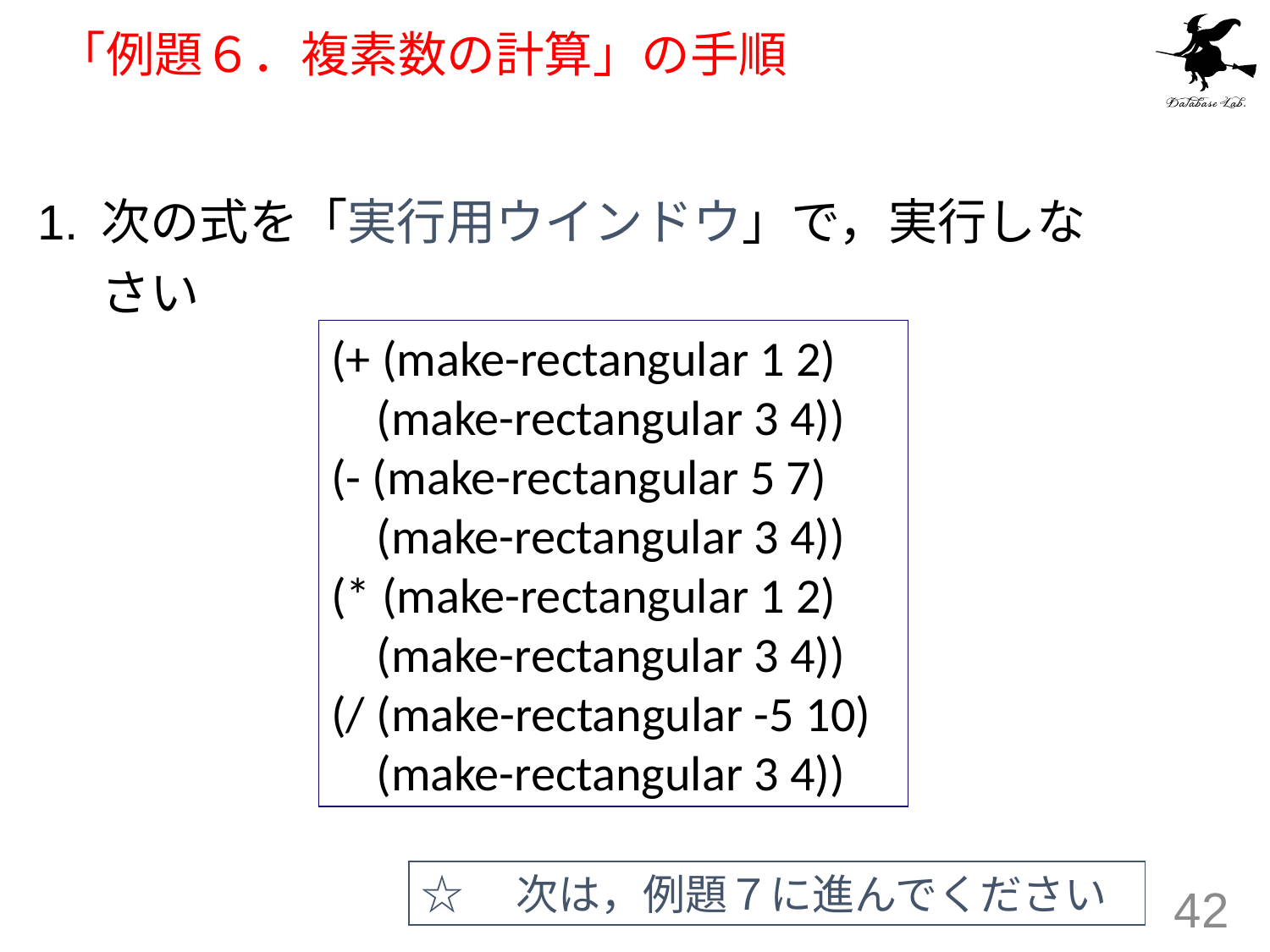

# 「例題６．複素数の計算」の手順
次の式を「実行用ウインドウ」で，実行しなさい
(+ (make-rectangular 1 2)
    (make-rectangular 3 4))
(- (make-rectangular 5 7)
    (make-rectangular 3 4))
(* (make-rectangular 1 2)
    (make-rectangular 3 4))
(/ (make-rectangular -5 10)
    (make-rectangular 3 4))
☆　次は，例題７に進んでください
42